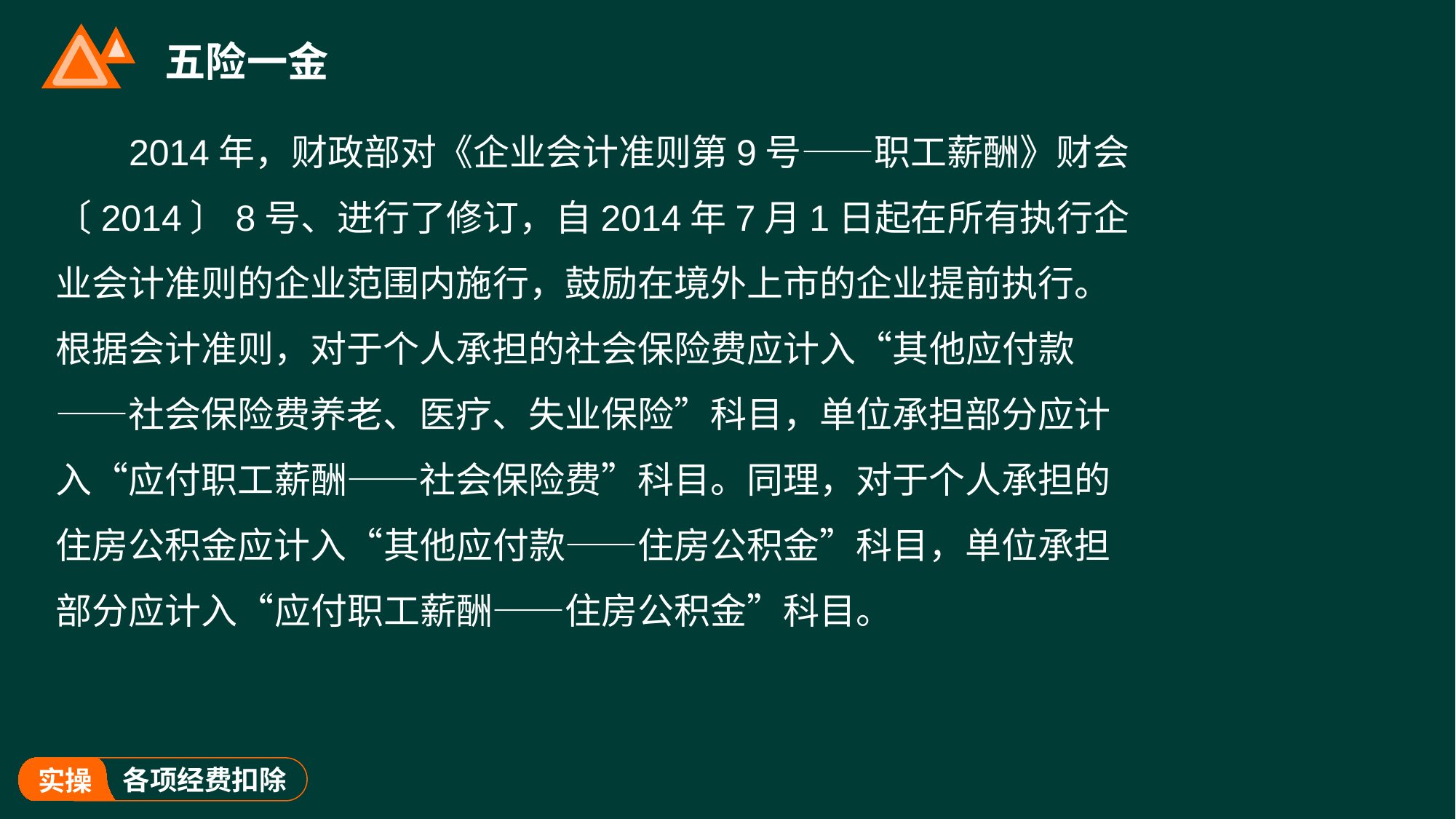

# 五险一金
2014年，财政部对《企业会计准则第9号——职工薪酬》财会〔2014〕8号、进行了修订，自2014年7月1日起在所有执行企业会计准则的企业范围内施行，鼓励在境外上市的企业提前执行。根据会计准则，对于个人承担的社会保险费应计入“其他应付款——社会保险费养老、医疗、失业保险”科目，单位承担部分应计入“应付职工薪酬——社会保险费”科目。同理，对于个人承担的住房公积金应计入“其他应付款——住房公积金”科目，单位承担部分应计入“应付职工薪酬——住房公积金”科目。